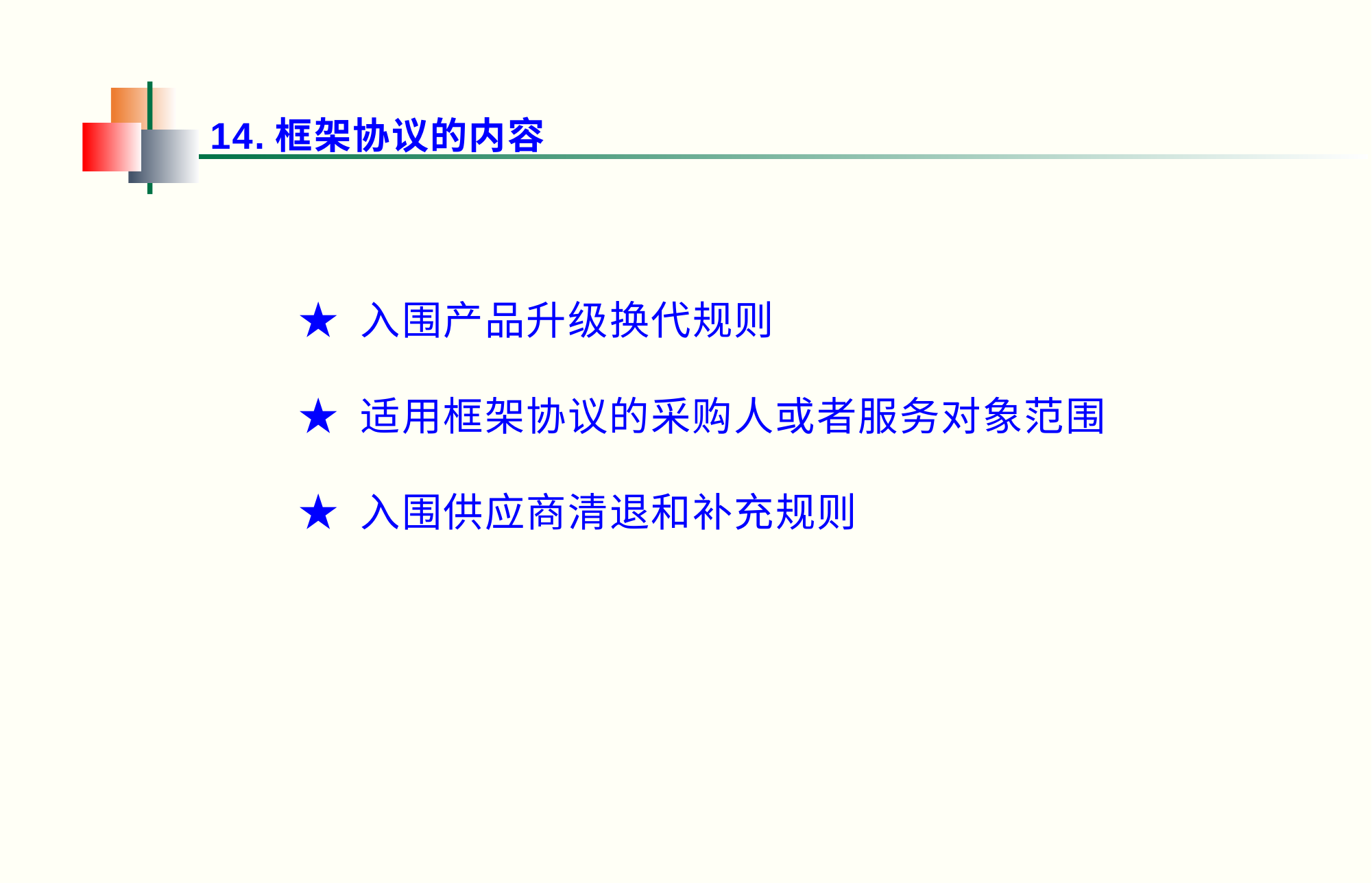

14.框架协议的内容
★ 入围产品升级换代规则
★ 适用框架协议的采购人或者服务对象范围
★ 入围供应商清退和补充规则